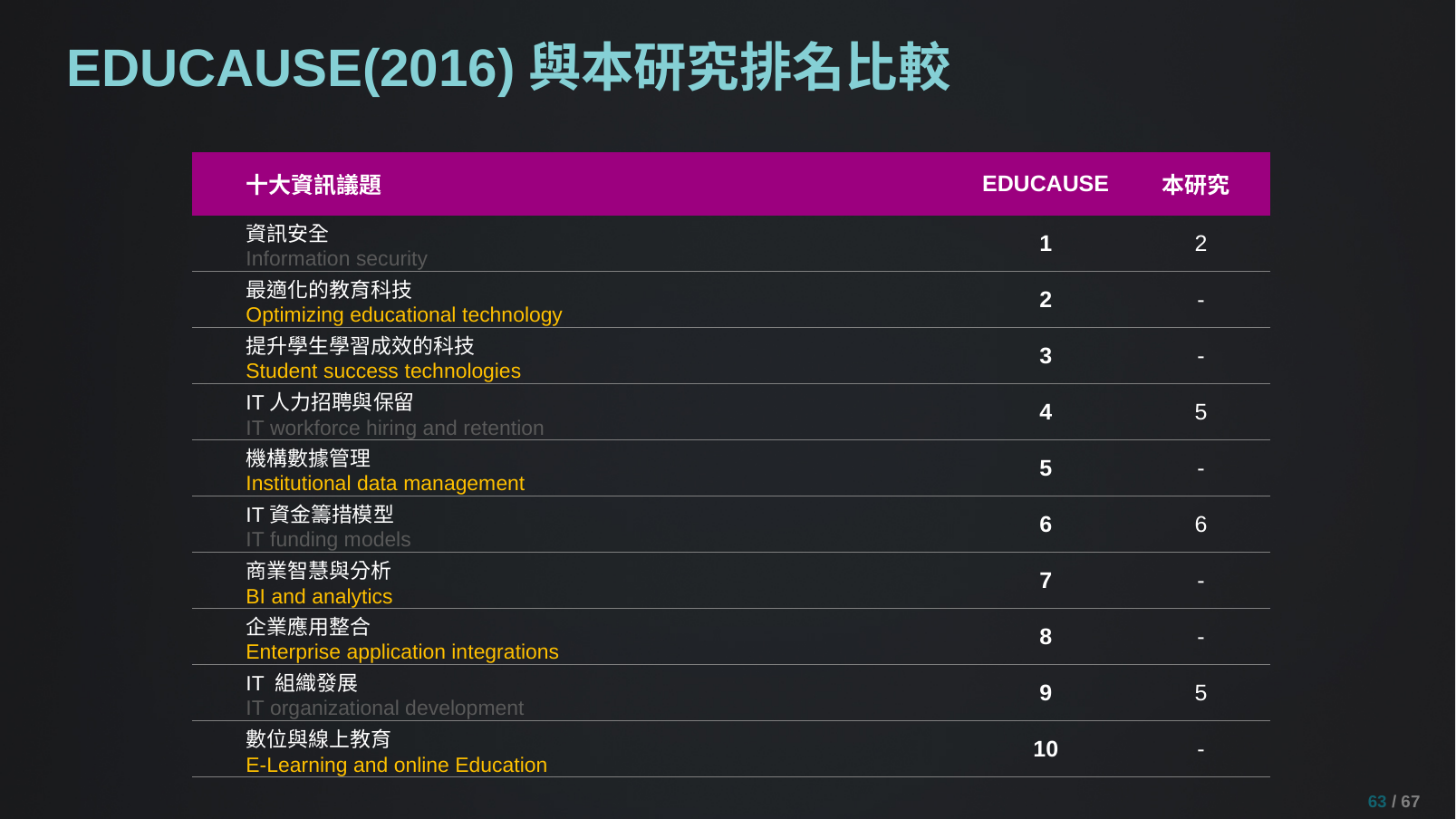

# EDUCAUSE(2016)與本研究排名比較
| 十大資訊議題 | EDUCAUSE | 本研究 |
| --- | --- | --- |
| 資訊安全 Information security | 1 | 2 |
| 最適化的教育科技 Optimizing educational technology | 2 | - |
| 提升學生學習成效的科技 Student success technologies | 3 | - |
| IT人力招聘與保留 IT workforce hiring and retention | 4 | 5 |
| 機構數據管理 Institutional data management | 5 | - |
| IT資金籌措模型 IT funding models | 6 | 6 |
| 商業智慧與分析 BI and analytics | 7 | - |
| 企業應用整合 Enterprise application integrations | 8 | - |
| IT 組織發展 IT organizational development | 9 | 5 |
| 數位與線上教育 E-Learning and online Education | 10 | - |